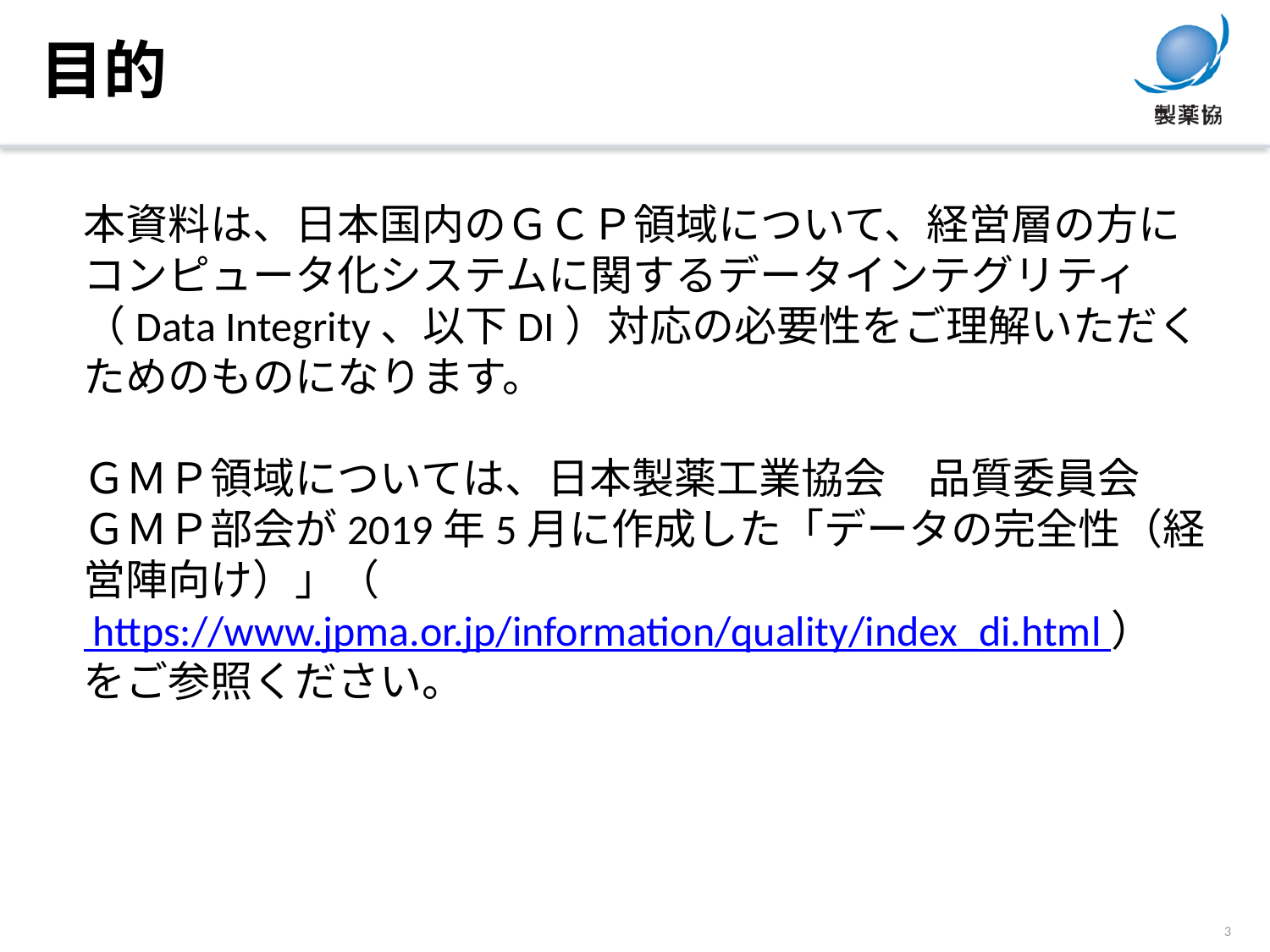

目的
本資料は、日本国内のＧＣＰ領域について、経営層の方にコンピュータ化システムに関するデータインテグリティ（Data Integrity、以下DI）対応の必要性をご理解いただくためのものになります。

ＧＭＰ領域については、日本製薬工業協会　品質委員会　ＧＭＰ部会が2019年5月に作成した「データの完全性（経営陣向け）」（ https://www.jpma.or.jp/information/quality/index_di.html ）
をご参照ください。

3